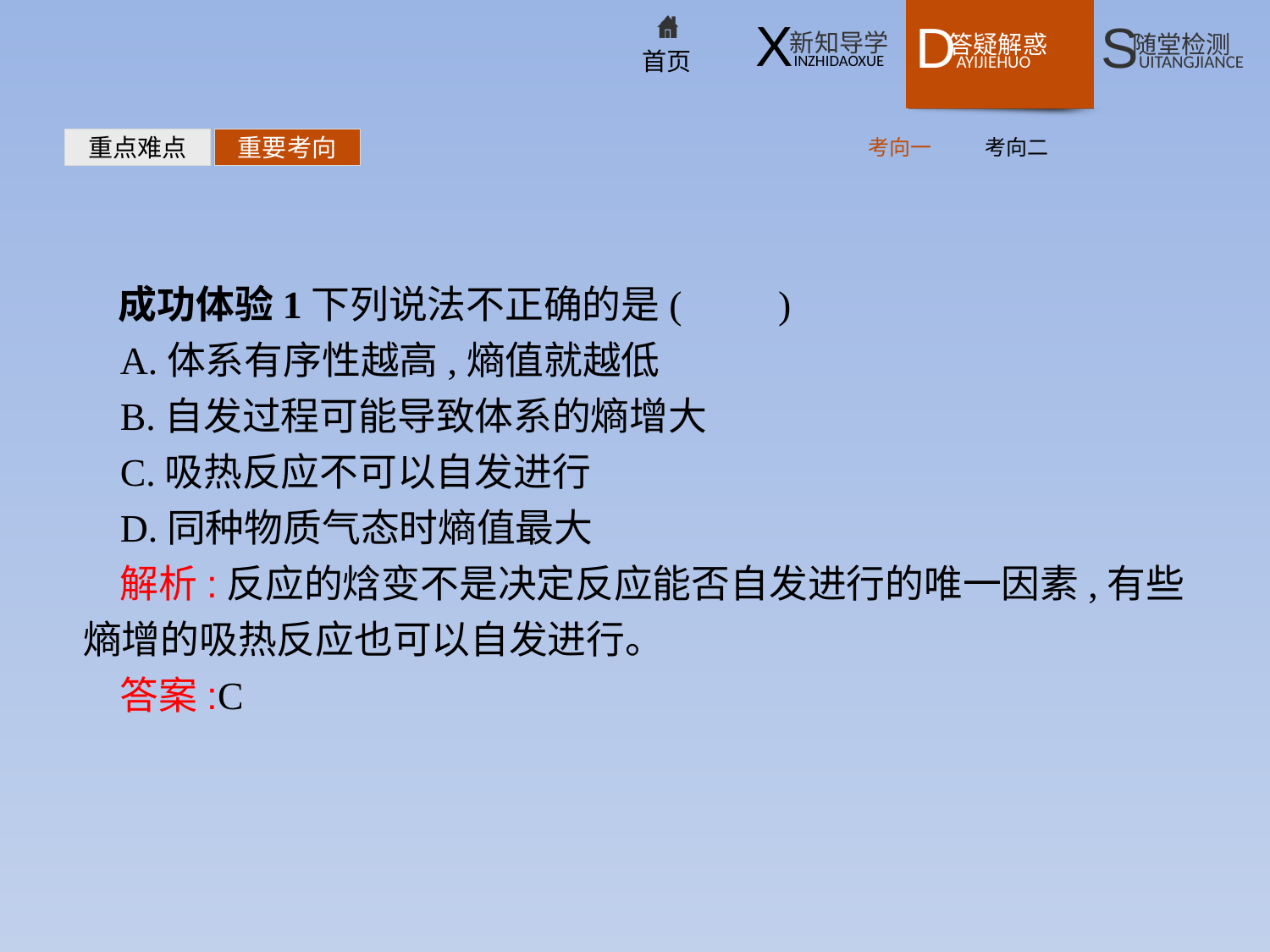

考向一
考向二
重点难点
重要考向
成功体验1下列说法不正确的是(　　)
A.体系有序性越高,熵值就越低
B.自发过程可能导致体系的熵增大
C.吸热反应不可以自发进行
D.同种物质气态时熵值最大
解析:反应的焓变不是决定反应能否自发进行的唯一因素,有些熵增的吸热反应也可以自发进行。
答案:C